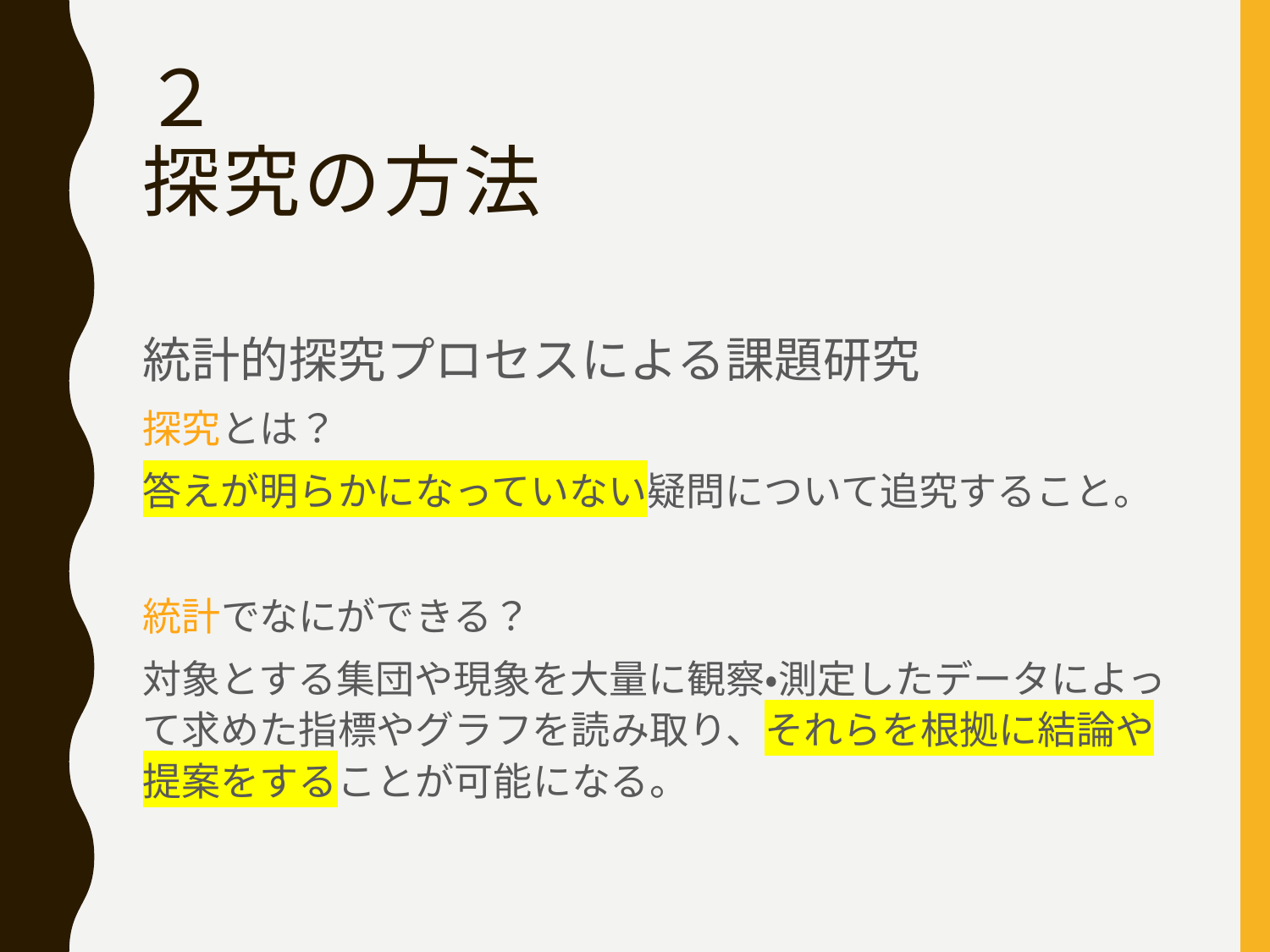

# ２ 探究の方法
統計的探究プロセスによる課題研究
探究とは？
答えが明らかになっていない疑問について追究すること。

統計でなにができる？
対象とする集団や現象を大量に観察・測定したデータによって求めた指標やグラフを読み取り、それらを根拠に結論や提案をすることが可能になる。